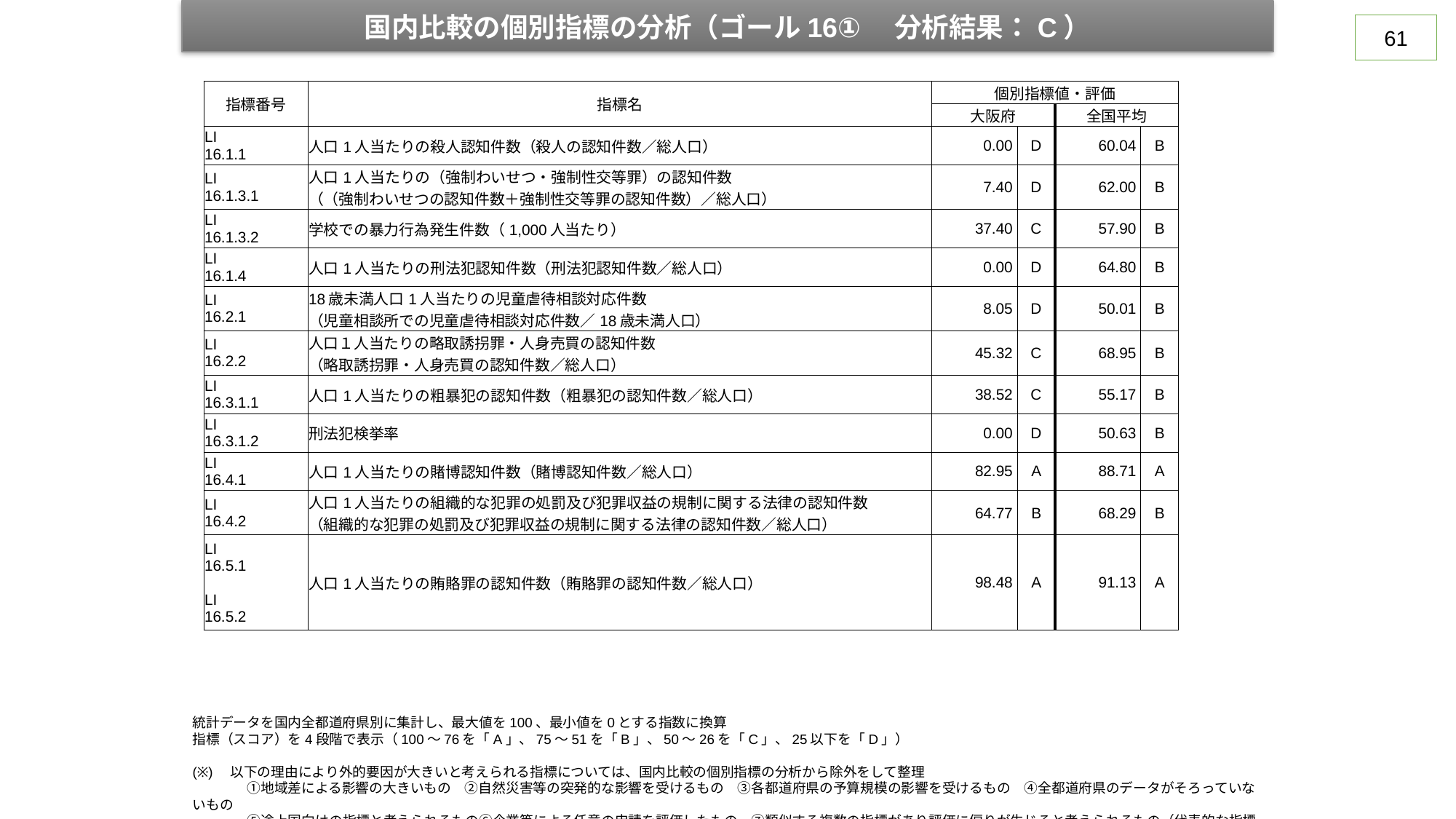

国内比較の個別指標の分析（ゴール16①　分析結果：C）
61
| 指標番号 | 指標名 | 個別指標値・評価 |  |  |  |  |
| --- | --- | --- | --- | --- | --- | --- |
|  |  | 大阪府 |  | 全国平均 |  |  |
| LI 16.1.1 | 人口1人当たりの殺人認知件数（殺人の認知件数／総人口） | 0.00 | D | 60.04 | B |  |
| LI 16.1.3.1 | 人口1人当たりの（強制わいせつ・強制性交等罪）の認知件数 （（強制わいせつの認知件数＋強制性交等罪の認知件数）／総人口） | 7.40 | D | 62.00 | B |  |
| LI 16.1.3.2 | 学校での暴力行為発生件数（1,000人当たり） | 37.40 | C | 57.90 | B |  |
| LI 16.1.4 | 人口1人当たりの刑法犯認知件数（刑法犯認知件数／総人口） | 0.00 | D | 64.80 | B |  |
| LI 16.2.1 | 18歳未満人口1人当たりの児童虐待相談対応件数 （児童相談所での児童虐待相談対応件数／18歳未満人口） | 8.05 | D | 50.01 | B |  |
| LI 16.2.2 | 人口１人当たりの略取誘拐罪・人身売買の認知件数 （略取誘拐罪・人身売買の認知件数／総人口） | 45.32 | C | 68.95 | B |  |
| LI 16.3.1.1 | 人口1人当たりの粗暴犯の認知件数（粗暴犯の認知件数／総人口） | 38.52 | C | 55.17 | B |  |
| LI 16.3.1.2 | 刑法犯検挙率 | 0.00 | D | 50.63 | B |  |
| LI 16.4.1 | 人口1人当たりの賭博認知件数（賭博認知件数／総人口） | 82.95 | A | 88.71 | A |  |
| LI 16.4.2 | 人口1人当たりの組織的な犯罪の処罰及び犯罪収益の規制に関する法律の認知件数 （組織的な犯罪の処罰及び犯罪収益の規制に関する法律の認知件数／総人口） | 64.77 | B | 68.29 | B |  |
| LI 16.5.1 LI 16.5.2 | 人口1人当たりの賄賂罪の認知件数（賄賂罪の認知件数／総人口） | 98.48 | A | 91.13 | A |  |
統計データを国内全都道府県別に集計し、最大値を100、最小値を0とする指数に換算
指標（スコア）を4段階で表示（100～76を「A」、75～51を「B」、50～26を「C」、25以下を「D」）

(※)　以下の理由により外的要因が大きいと考えられる指標については、国内比較の個別指標の分析から除外をして整理
　　　　①地域差による影響の大きいもの　②自然災害等の突発的な影響を受けるもの　③各都道府県の予算規模の影響を受けるもの　④全都道府県のデータがそろっていないもの
　　　　⑤途上国向けの指標と考えられるもの⑥企業等による任意の申請を評価したもの　⑦類似する複数の指標があり評価に偏りが生じると考えられるもの（代表的な指標で評価）